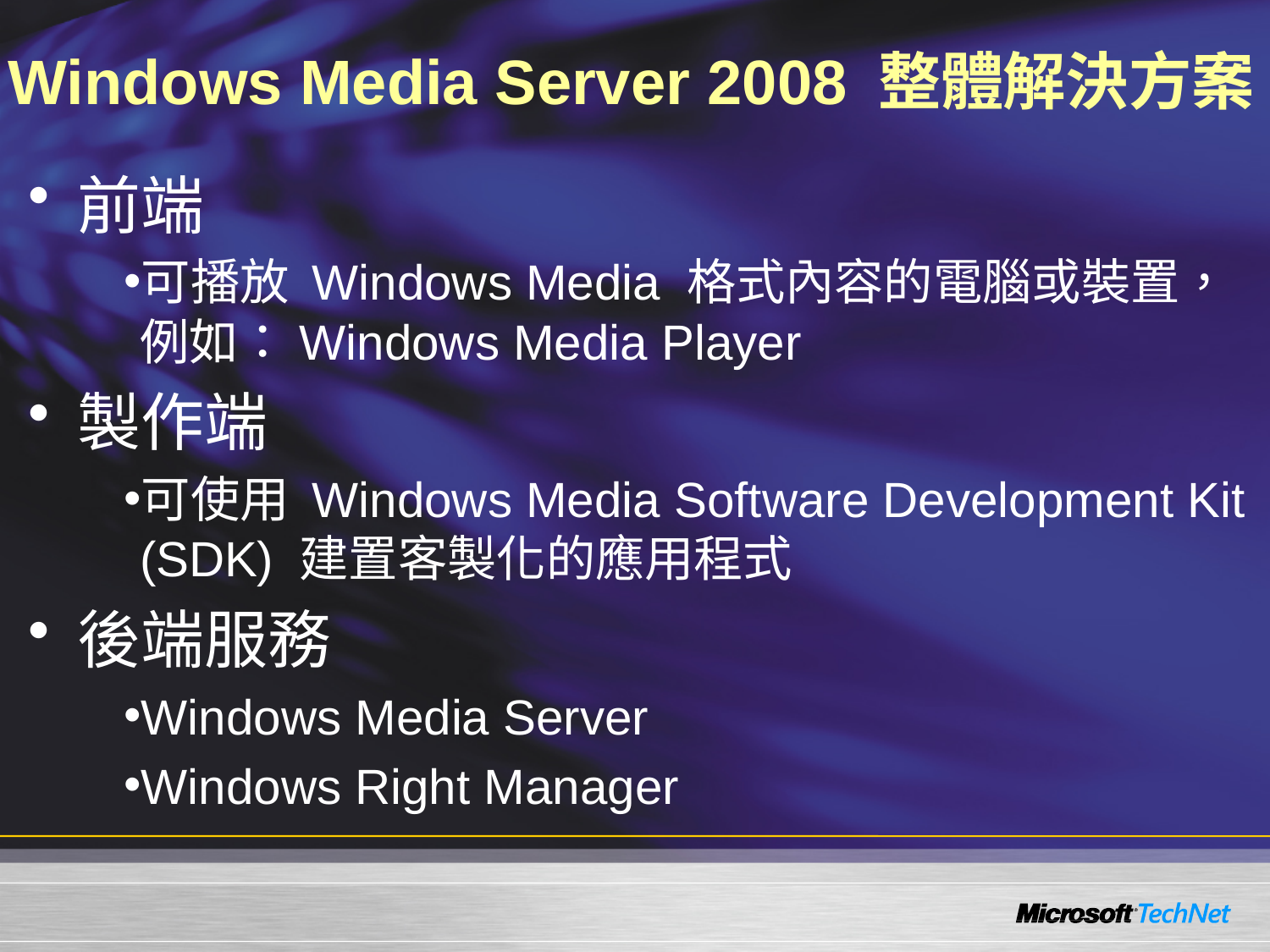

# Windows Media Server 2008 整體解決方案
前端
可播放 Windows Media 格式內容的電腦或裝置，例如：Windows Media Player
製作端
可使用 Windows Media Software Development Kit (SDK) 建置客製化的應用程式
後端服務
Windows Media Server
Windows Right Manager